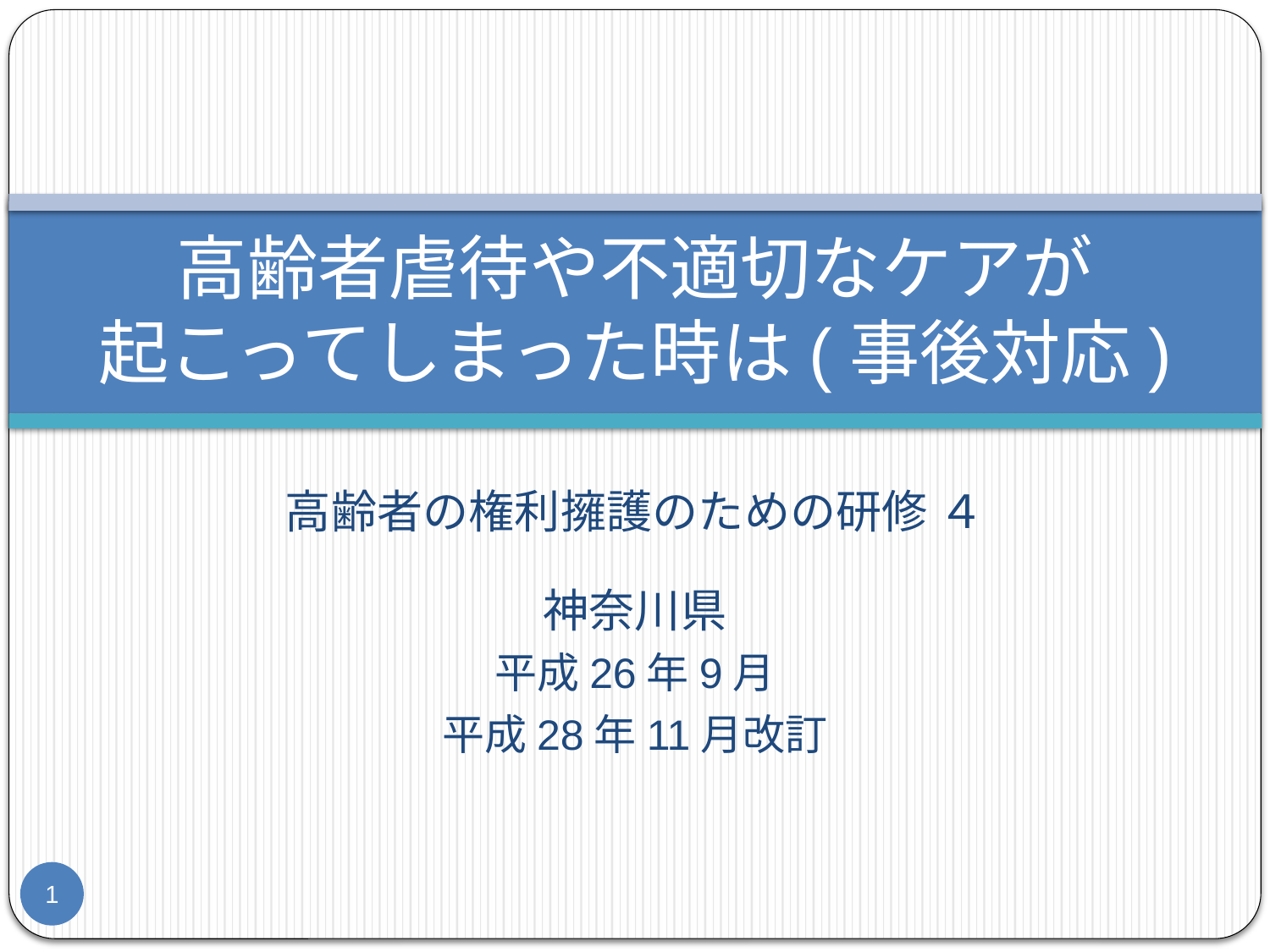

# 高齢者虐待や不適切なケアが 起こってしまった時は(事後対応)
高齢者の権利擁護のための研修 ４

神奈川県
平成26年9月
平成28年11月改訂

1